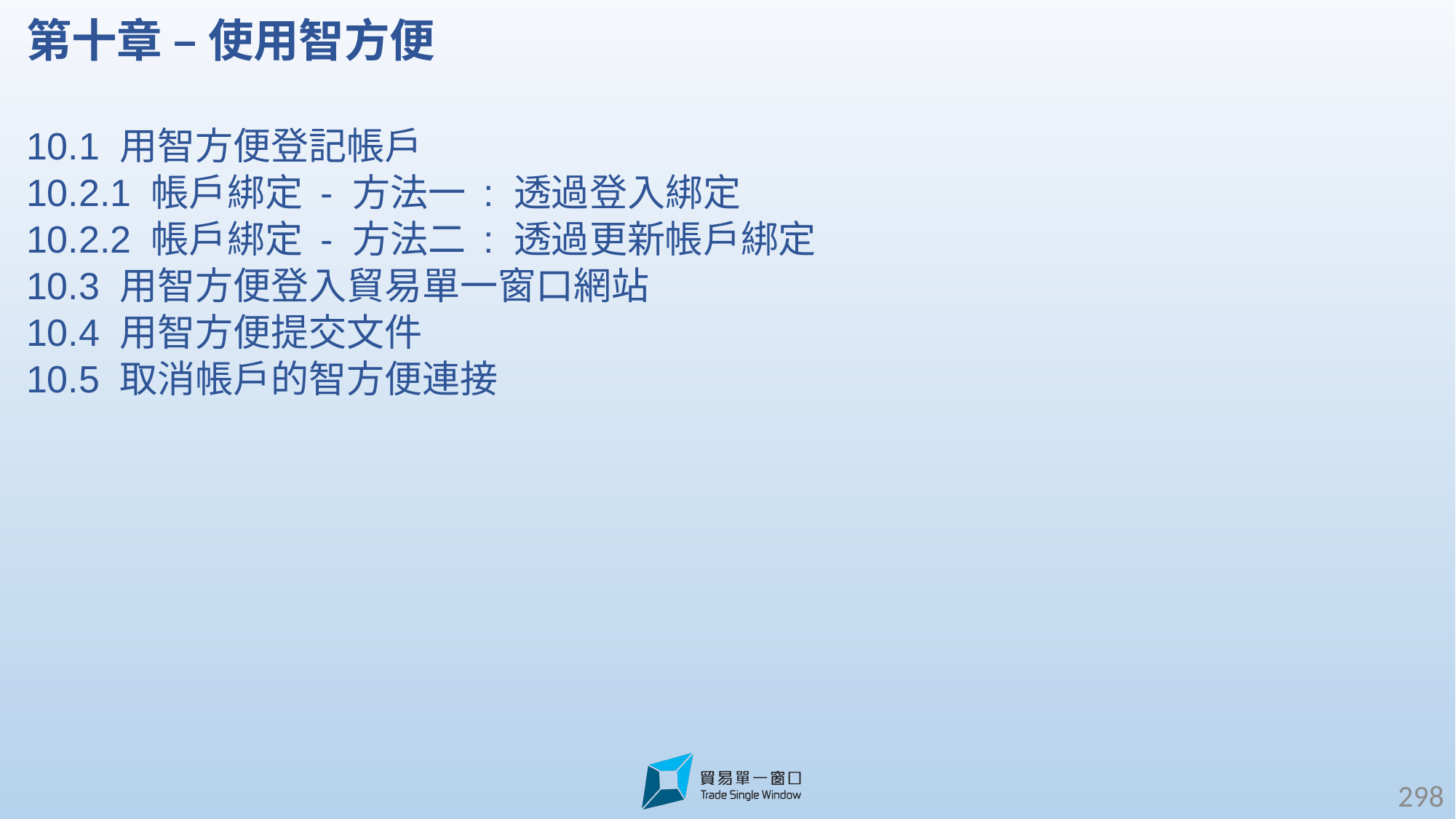

第十章 – 使用智方便

10.1 用智方便登記帳戶
10.2.1 帳戶綁定 - 方法一 : 透過登入綁定
10.2.2 帳戶綁定 - 方法二 : 透過更新帳戶綁定
10.3 用智方便登入貿易單一窗口網站
10.4 用智方便提交文件
10.5 取消帳戶的智方便連接

298